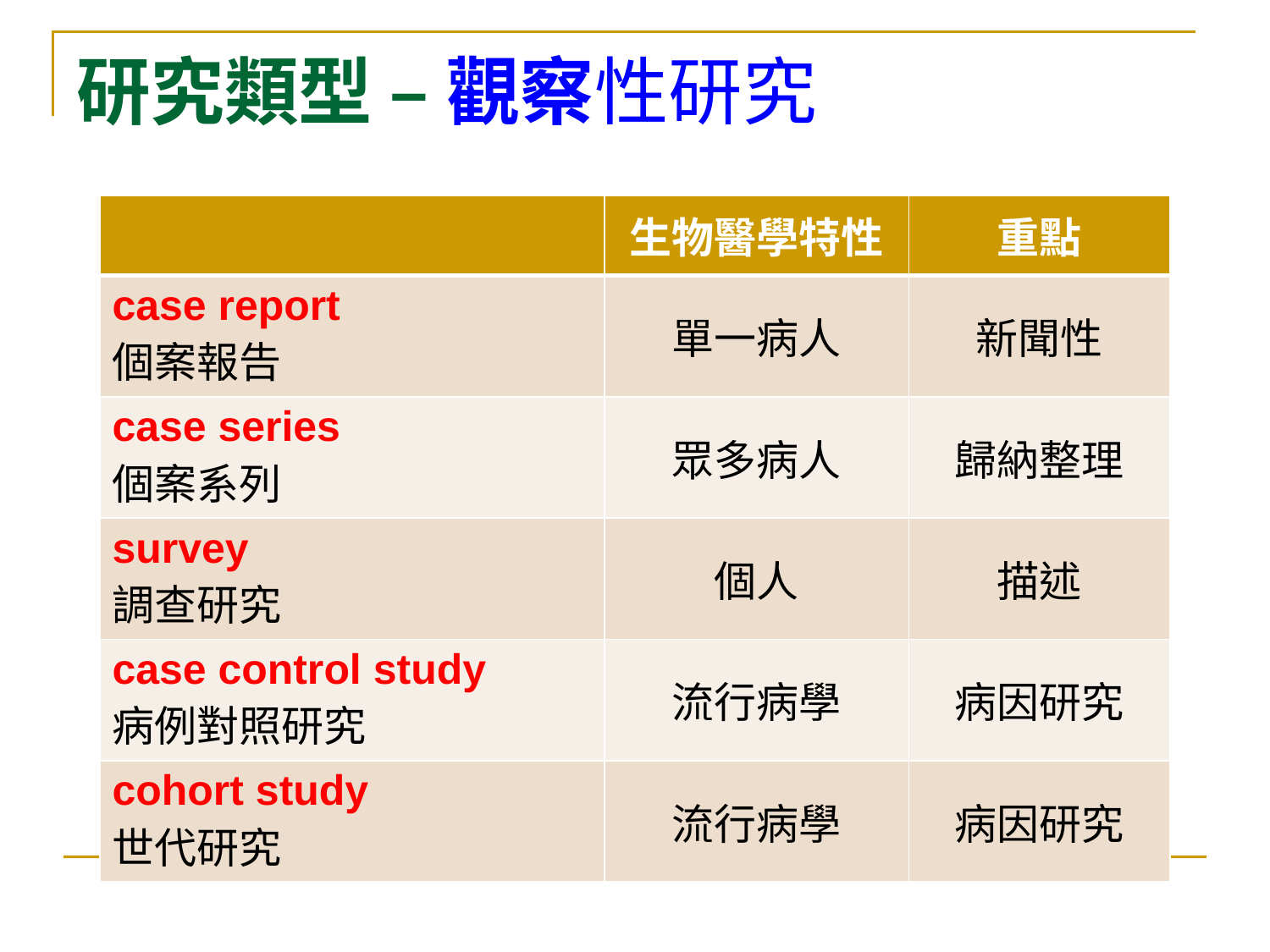

# 研究類型 – 觀察性研究
|  | 生物醫學特性 | 重點 |
| --- | --- | --- |
| case report 個案報告 | 單一病人 | 新聞性 |
| case series 個案系列 | 眾多病人 | 歸納整理 |
| survey 調查研究 | 個人 | 描述 |
| case control study 病例對照研究 | 流行病學 | 病因研究 |
| cohort study 世代研究 | 流行病學 | 病因研究 |